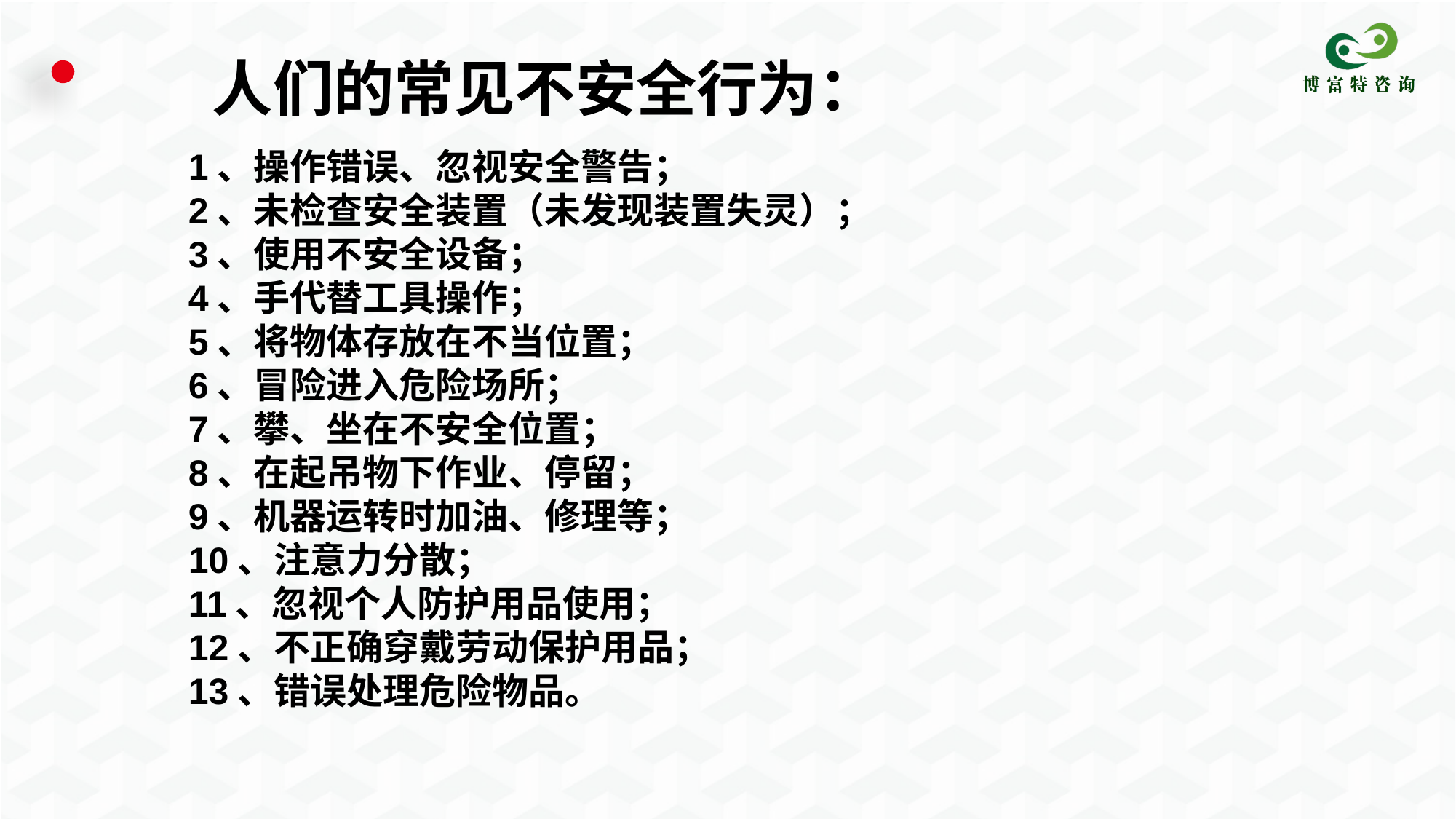

人们的常见不安全行为：

1、操作错误、忽视安全警告；
2、未检查安全装置（未发现装置失灵）；
3、使用不安全设备；
4、手代替工具操作；
5、将物体存放在不当位置；
6、冒险进入危险场所；
7、攀、坐在不安全位置；
8、在起吊物下作业、停留；
9、机器运转时加油、修理等；
10、注意力分散；
11、忽视个人防护用品使用；
12、不正确穿戴劳动保护用品；
13、错误处理危险物品。